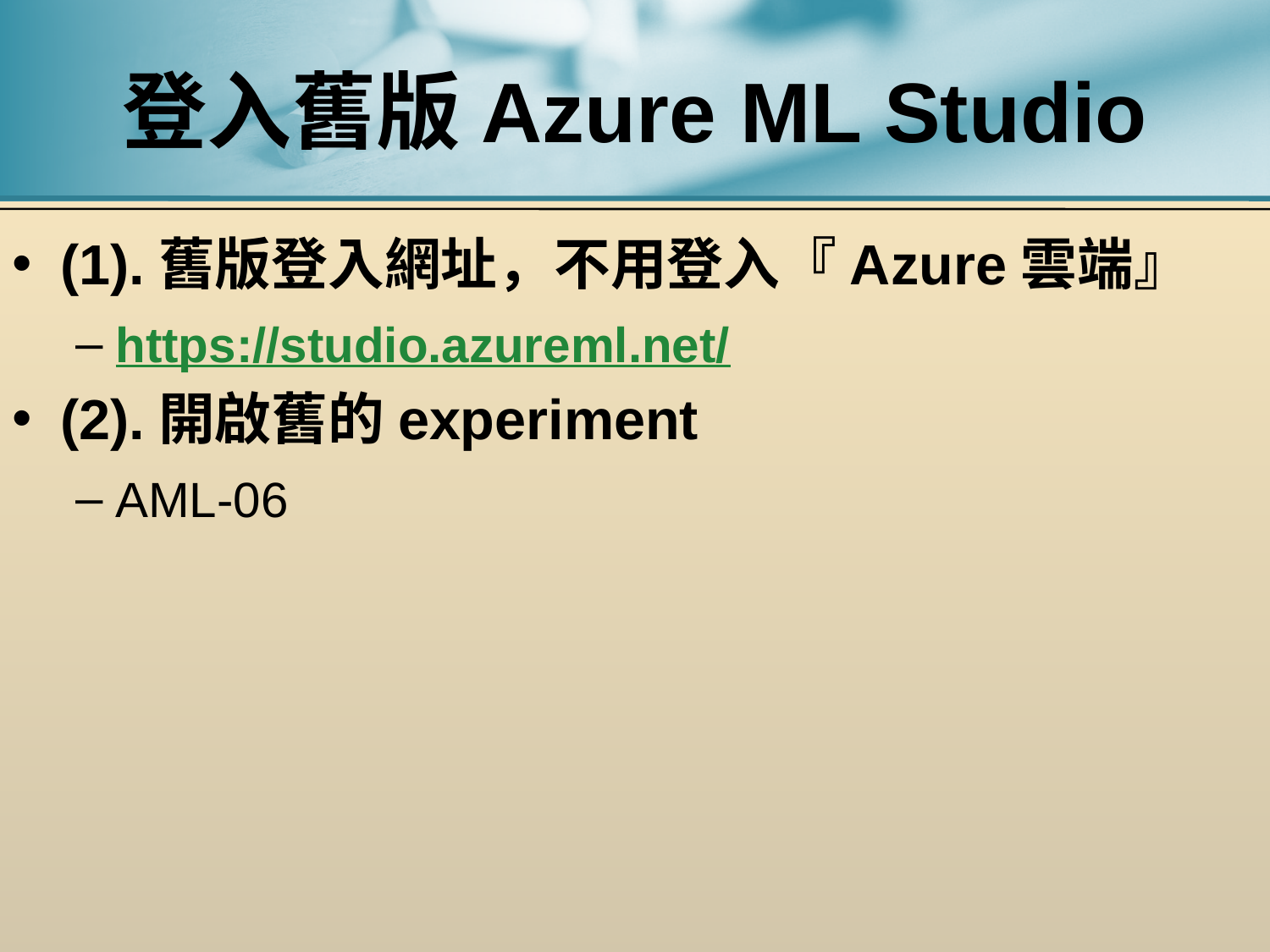

# 登入舊版Azure ML Studio
(1).舊版登入網址，不用登入『Azure雲端』
https://studio.azureml.net/
(2).開啟舊的experiment
AML-06